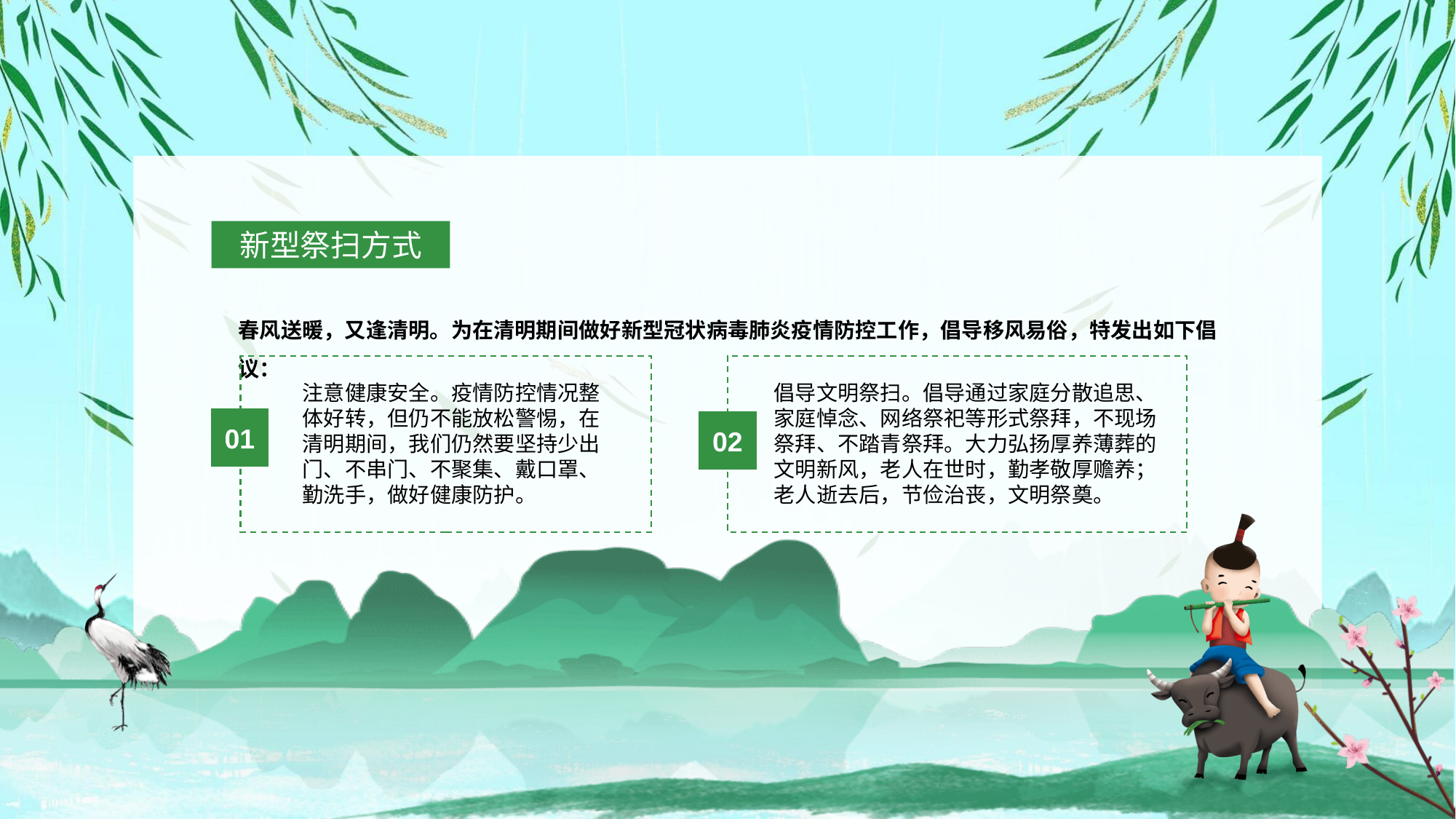

新型祭扫方式
春风送暖，又逢清明。为在清明期间做好新型冠状病毒肺炎疫情防控工作，倡导移风易俗，特发出如下倡议：

01

02
注意健康安全。疫情防控情况整体好转，但仍不能放松警惕，在清明期间，我们仍然要坚持少出门、不串门、不聚集、戴口罩、勤洗手，做好健康防护。

倡导文明祭扫。倡导通过家庭分散追思、家庭悼念、网络祭祀等形式祭拜，不现场祭拜、不踏青祭拜。大力弘扬厚养薄葬的文明新风，老人在世时，勤孝敬厚赡养；老人逝去后，节俭治丧，文明祭奠。